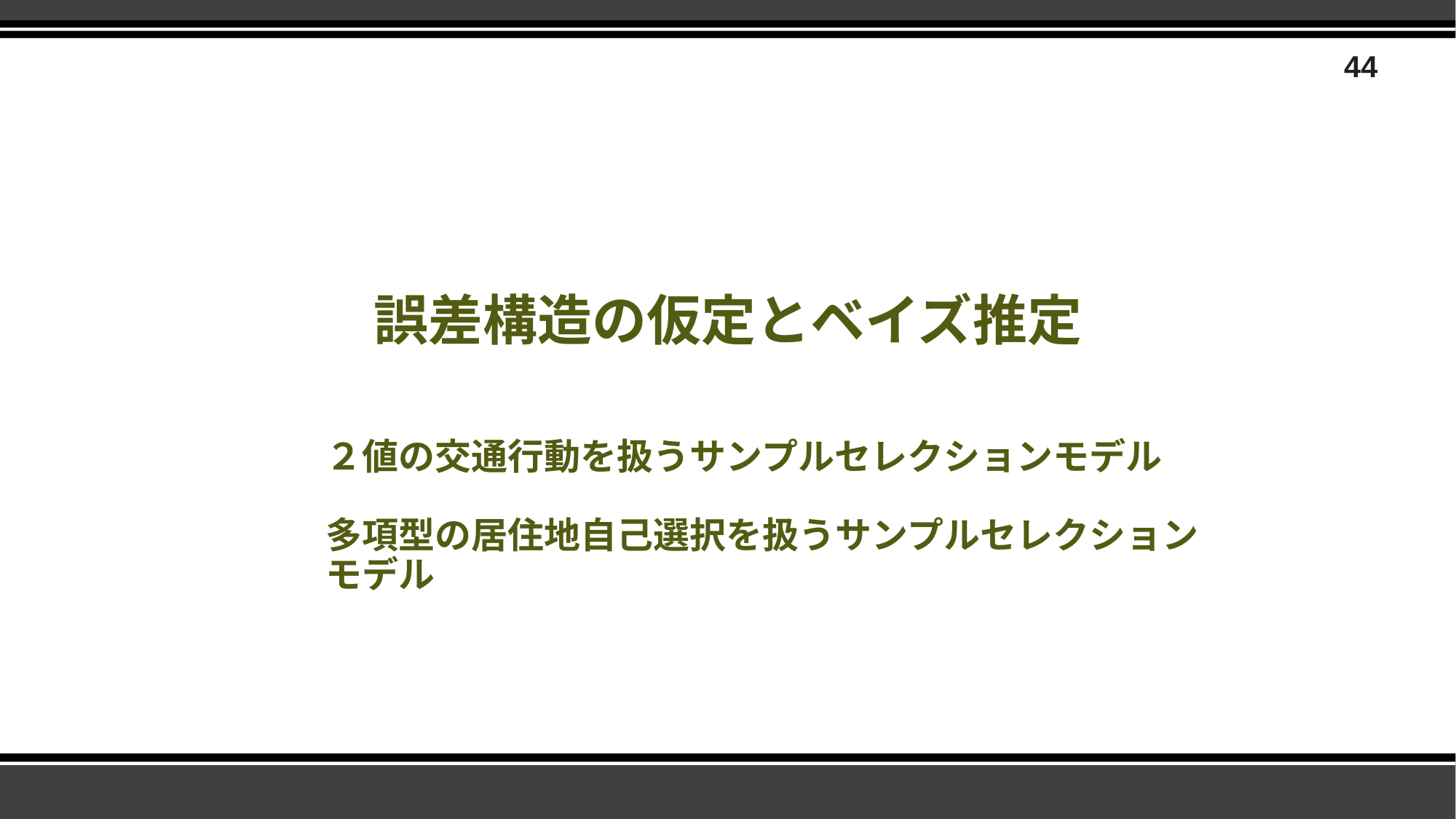

44
# 誤差構造の仮定とベイズ推定
２値の交通行動を扱うサンプルセレクションモデル
多項型の居住地自己選択を扱うサンプルセレクションモデル